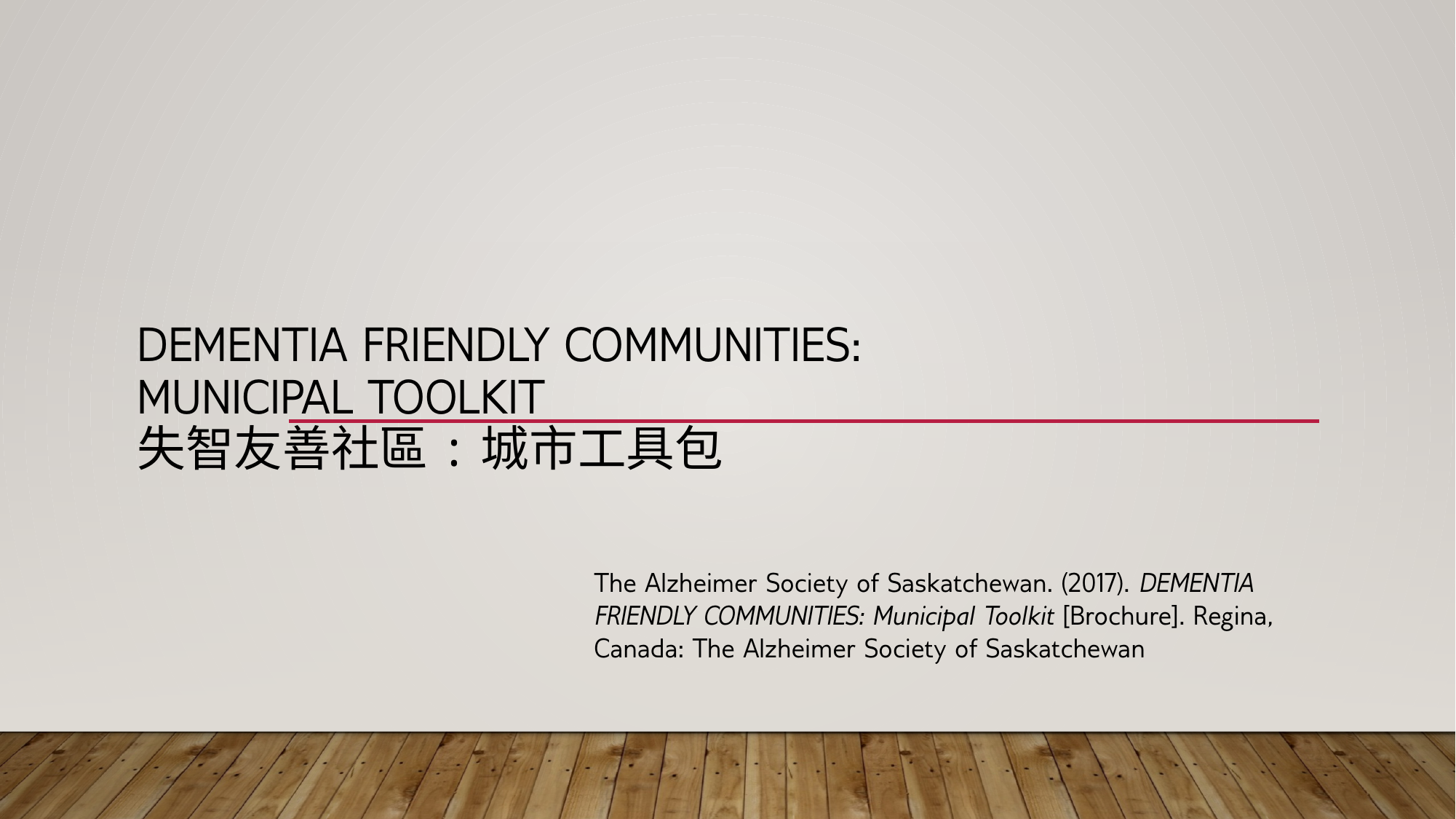

# DEMENTIA FRIENDLY COMMUNITIES: Municipal Toolkit 失智友善社區:城市工具包
The Alzheimer Society of Saskatchewan. (2017). DEMENTIA FRIENDLY COMMUNITIES: Municipal Toolkit [Brochure]. Regina, Canada: The Alzheimer Society of Saskatchewan